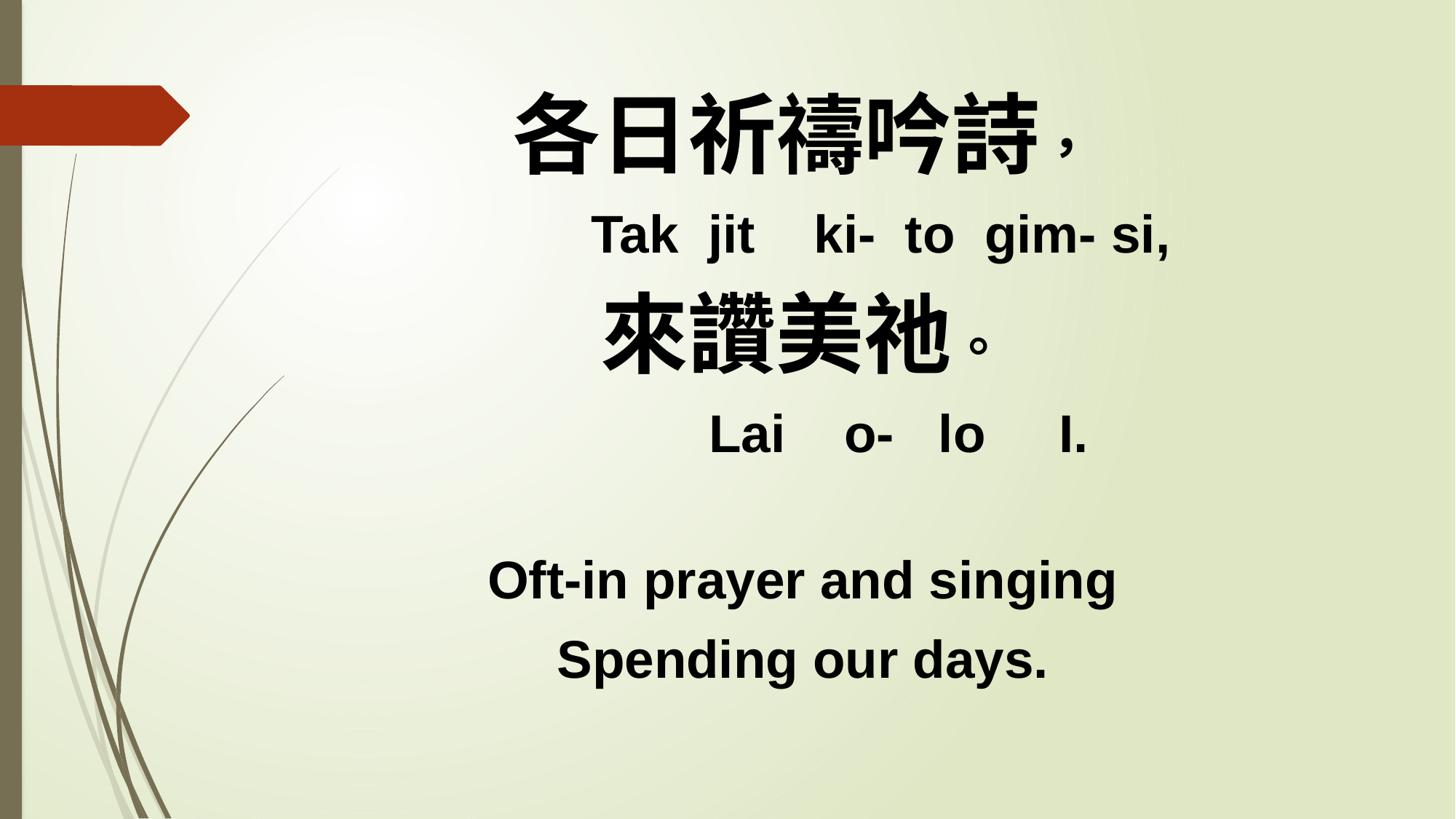

各日祈禱吟詩，
                     Tak  jit    ki-  to  gim- si,
來讚美祂。
                             Lai    o-   lo     I.

Oft-in prayer and singing
Spending our days.